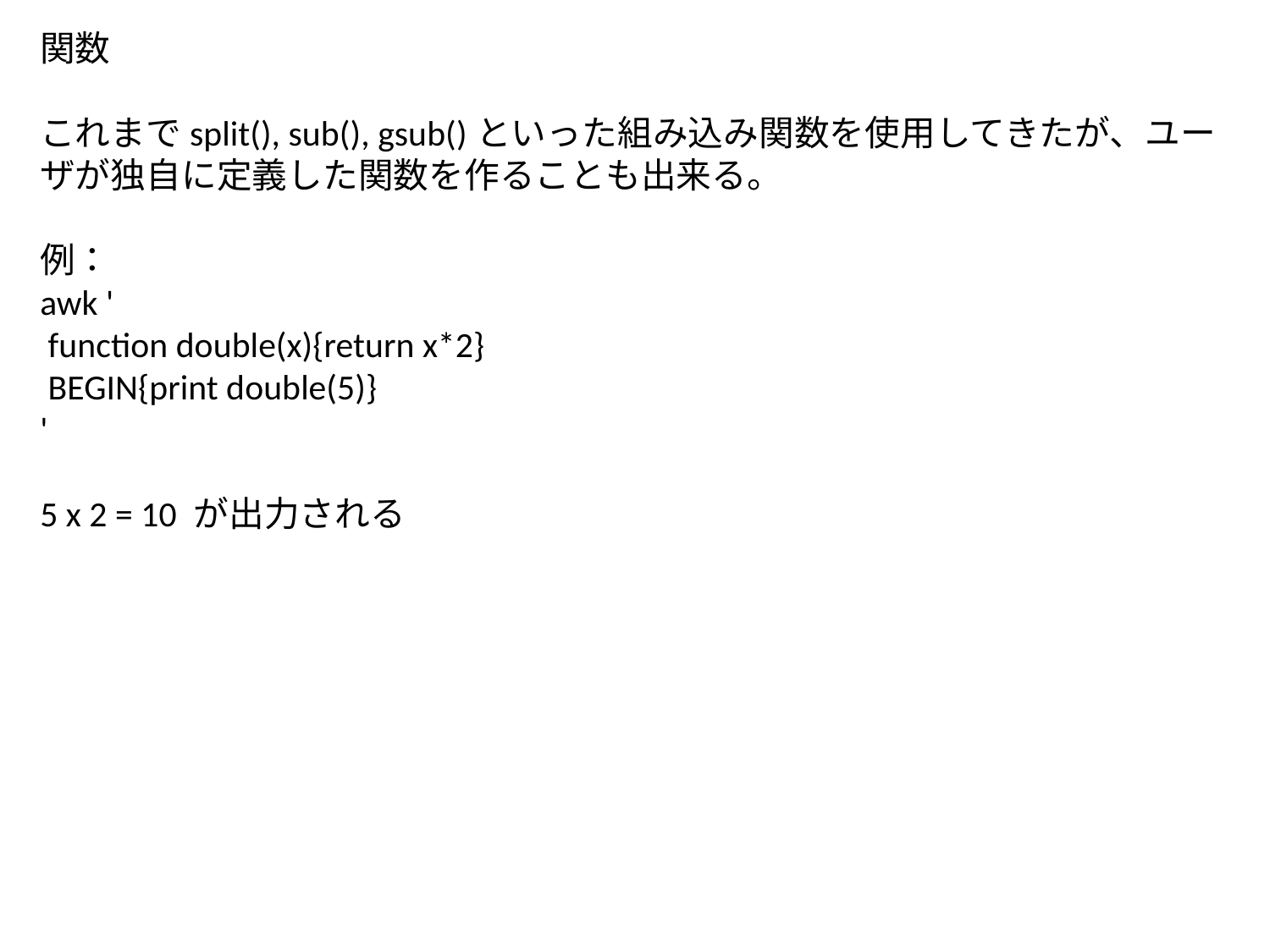

関数

これまでsplit(), sub(), gsub()といった組み込み関数を使用してきたが、ユーザが独自に定義した関数を作ることも出来る。

例：
awk '
 function double(x){return x*2}
 BEGIN{print double(5)}
'

5 x 2 = 10 が出力される